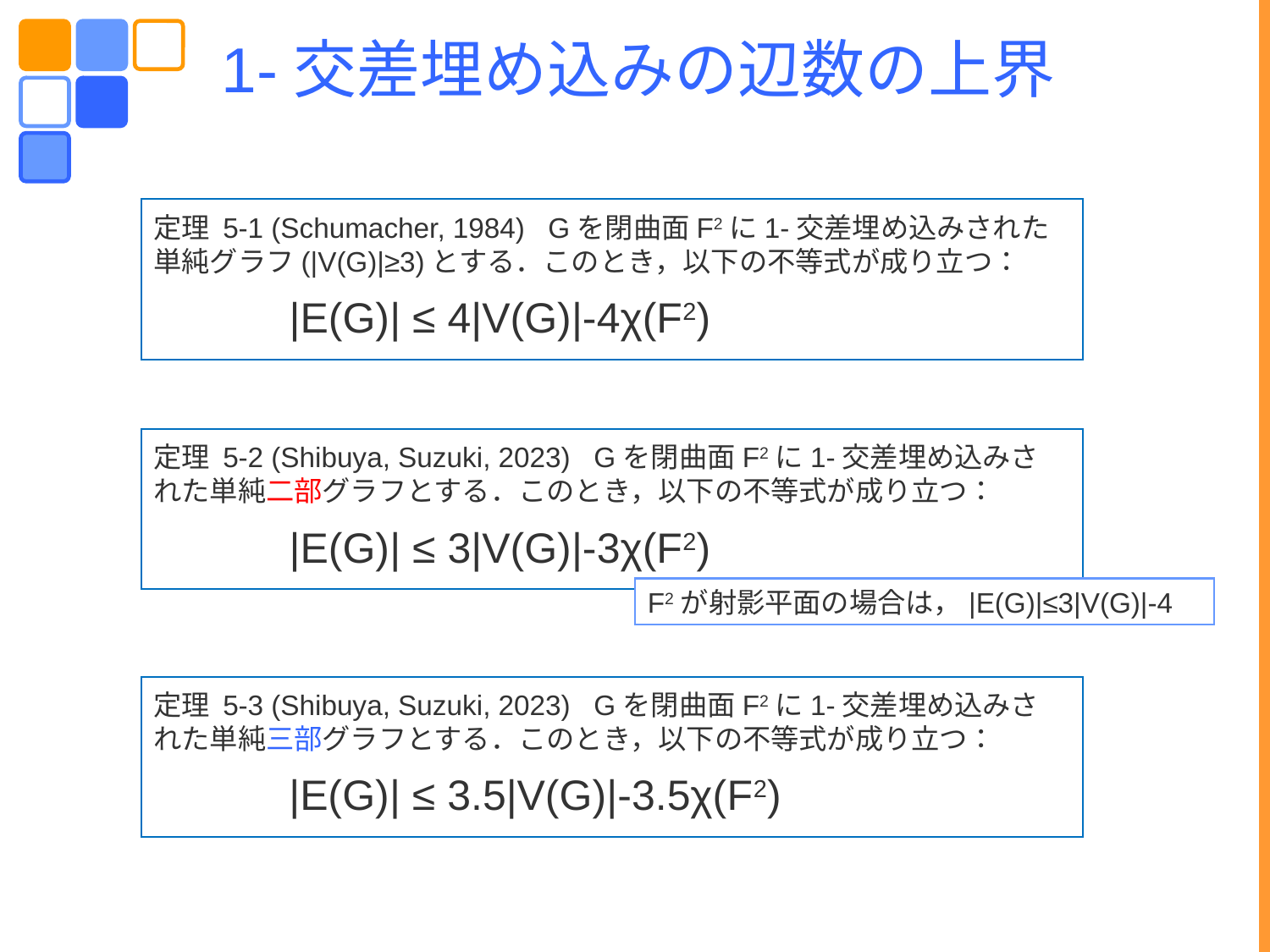

1-交差埋め込みの辺数の上界

定理 5-1 (Schumacher, 1984)   Gを閉曲面F2に1-交差埋め込みされた単純グラフ(|V(G)|≥3)とする．このとき，以下の不等式が成り立つ：
 |E(G)| ≤ 4|V(G)|-4χ(F2)

定理 5-2 (Shibuya, Suzuki, 2023)   Gを閉曲面F2に1-交差埋め込みされた単純二部グラフとする．このとき，以下の不等式が成り立つ：
 |E(G)| ≤ 3|V(G)|-3χ(F2)
F2が射影平面の場合は，|E(G)|≤3|V(G)|-4

定理 5-3 (Shibuya, Suzuki, 2023)   Gを閉曲面F2に1-交差埋め込みされた単純三部グラフとする．このとき，以下の不等式が成り立つ：
 |E(G)| ≤ 3.5|V(G)|-3.5χ(F2)